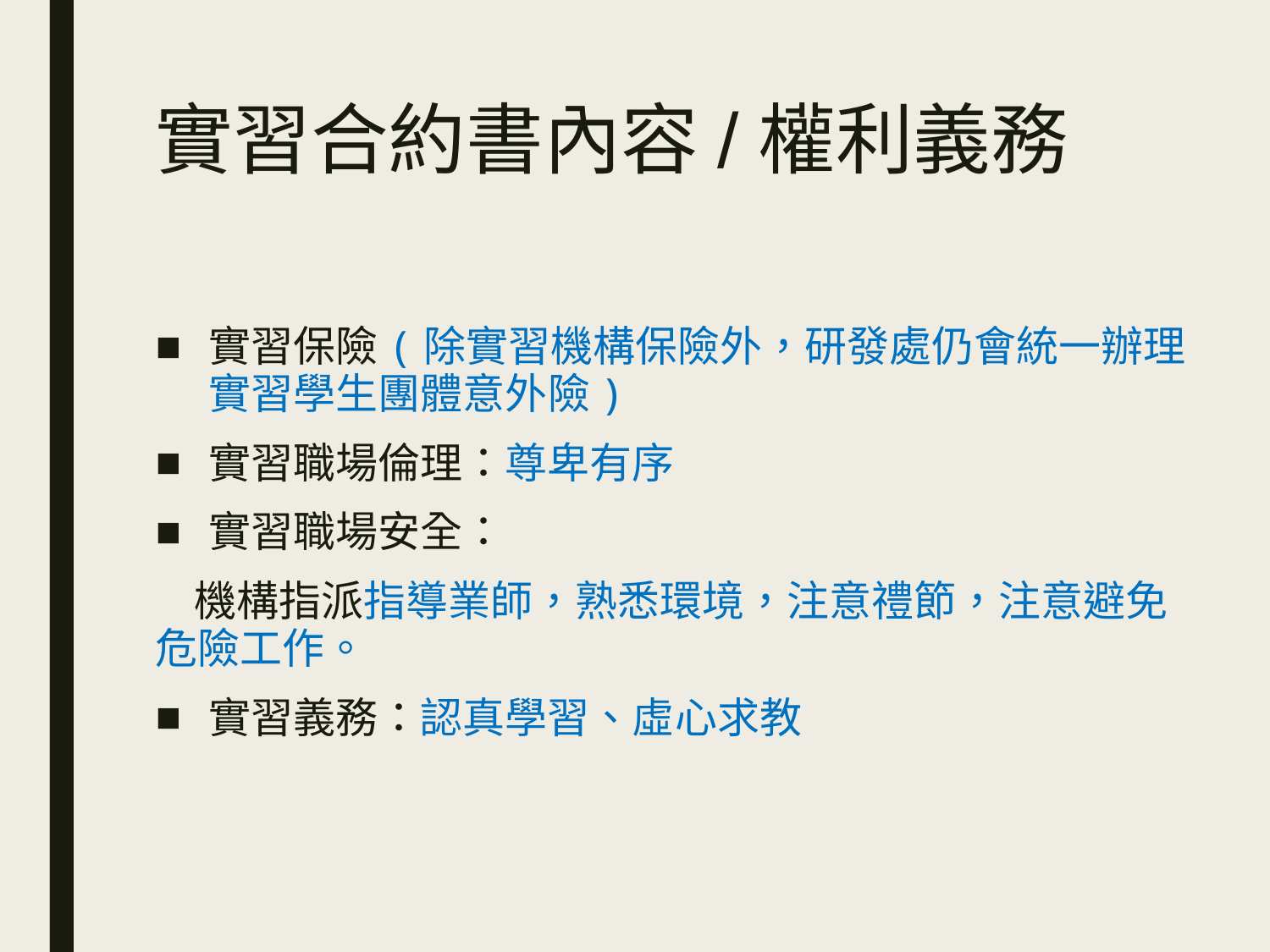

# 實習合約書內容/權利義務
實習保險(除實習機構保險外，研發處仍會統一辦理實習學生團體意外險)
實習職場倫理：尊卑有序
實習職場安全：
   機構指派指導業師，熟悉環境，注意禮節，注意避免危險工作。
實習義務：認真學習、虛心求教